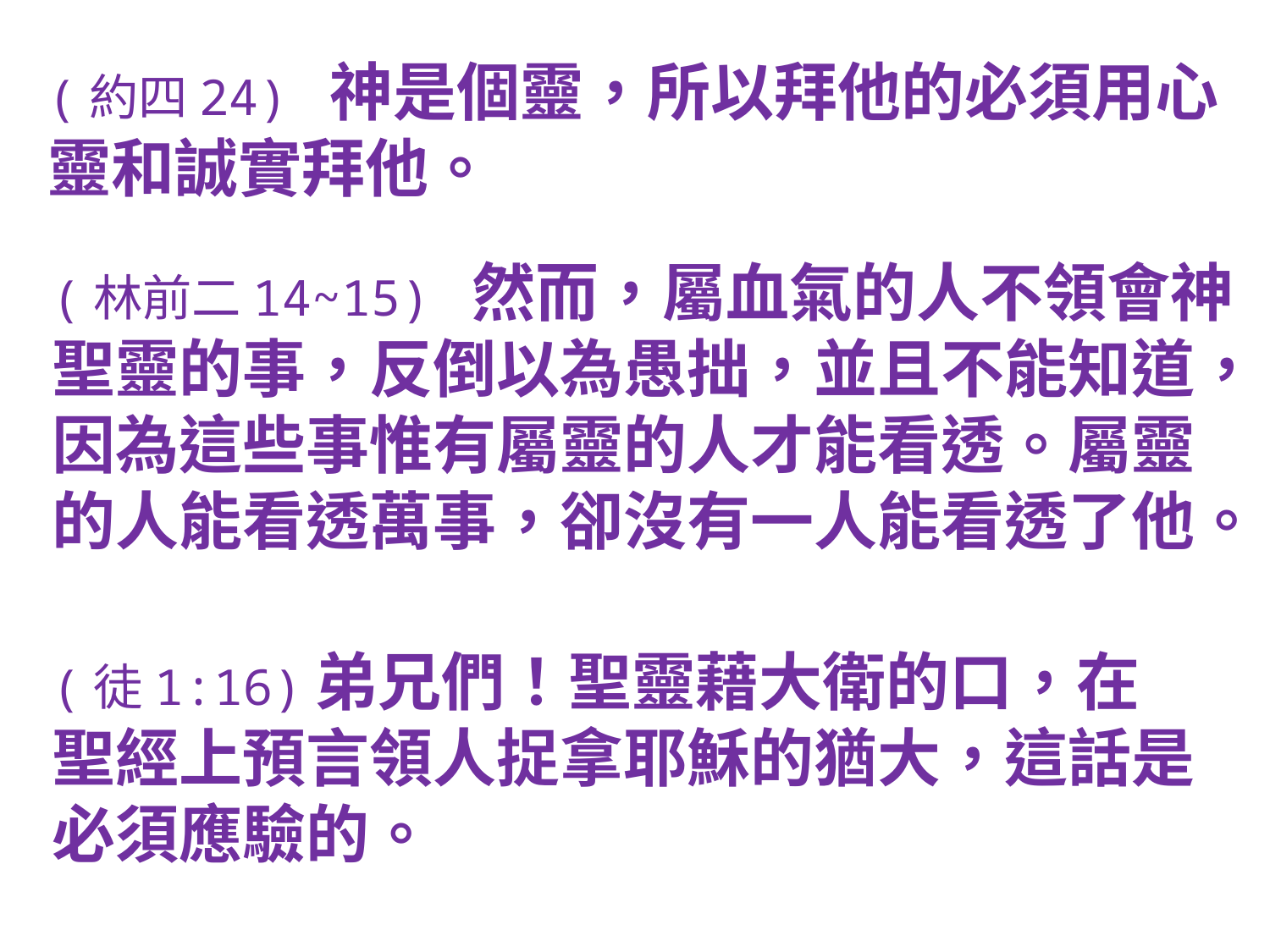

(約四24) 神是個靈，所以拜他的必須用心靈和誠實拜他。
(林前二14~15) 然而，屬血氣的人不領會神聖靈的事，反倒以為愚拙，並且不能知道，因為這些事惟有屬靈的人才能看透。屬靈的人能看透萬事，卻沒有一人能看透了他。
(徒1:16)弟兄們！聖靈藉大衛的口，在聖經上預言領人捉拿耶穌的猶大，這話是必須應驗的。